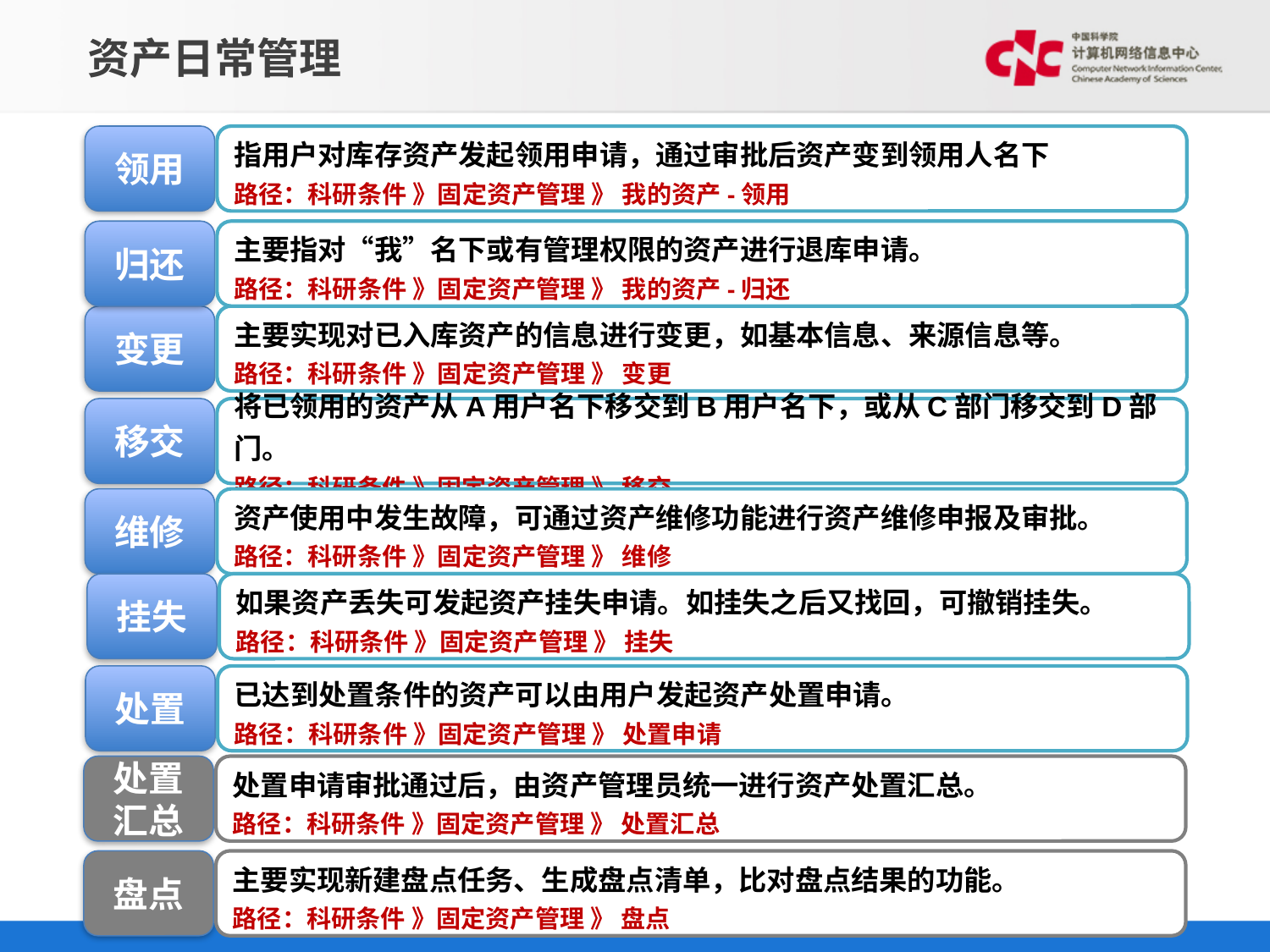

# 资产日常管理
领用
指用户对库存资产发起领用申请，通过审批后资产变到领用人名下
路径：科研条件 》固定资产管理 》 我的资产-领用
归还
主要指对“我”名下或有管理权限的资产进行退库申请。
路径：科研条件 》固定资产管理 》 我的资产-归还
变更
主要实现对已入库资产的信息进行变更，如基本信息、来源信息等。
路径：科研条件 》固定资产管理 》 变更
移交
将已领用的资产从A用户名下移交到B用户名下，或从C部门移交到D部门。
路径：科研条件 》固定资产管理 》 移交
维修
资产使用中发生故障，可通过资产维修功能进行资产维修申报及审批。
路径：科研条件 》固定资产管理 》 维修
挂失
如果资产丢失可发起资产挂失申请。如挂失之后又找回，可撤销挂失。
路径：科研条件 》固定资产管理 》 挂失
处置
已达到处置条件的资产可以由用户发起资产处置申请。
路径：科研条件 》固定资产管理 》 处置申请
处置
汇总
处置申请审批通过后，由资产管理员统一进行资产处置汇总。
路径：科研条件 》固定资产管理 》 处置汇总
盘点
主要实现新建盘点任务、生成盘点清单，比对盘点结果的功能。
路径：科研条件 》固定资产管理 》 盘点